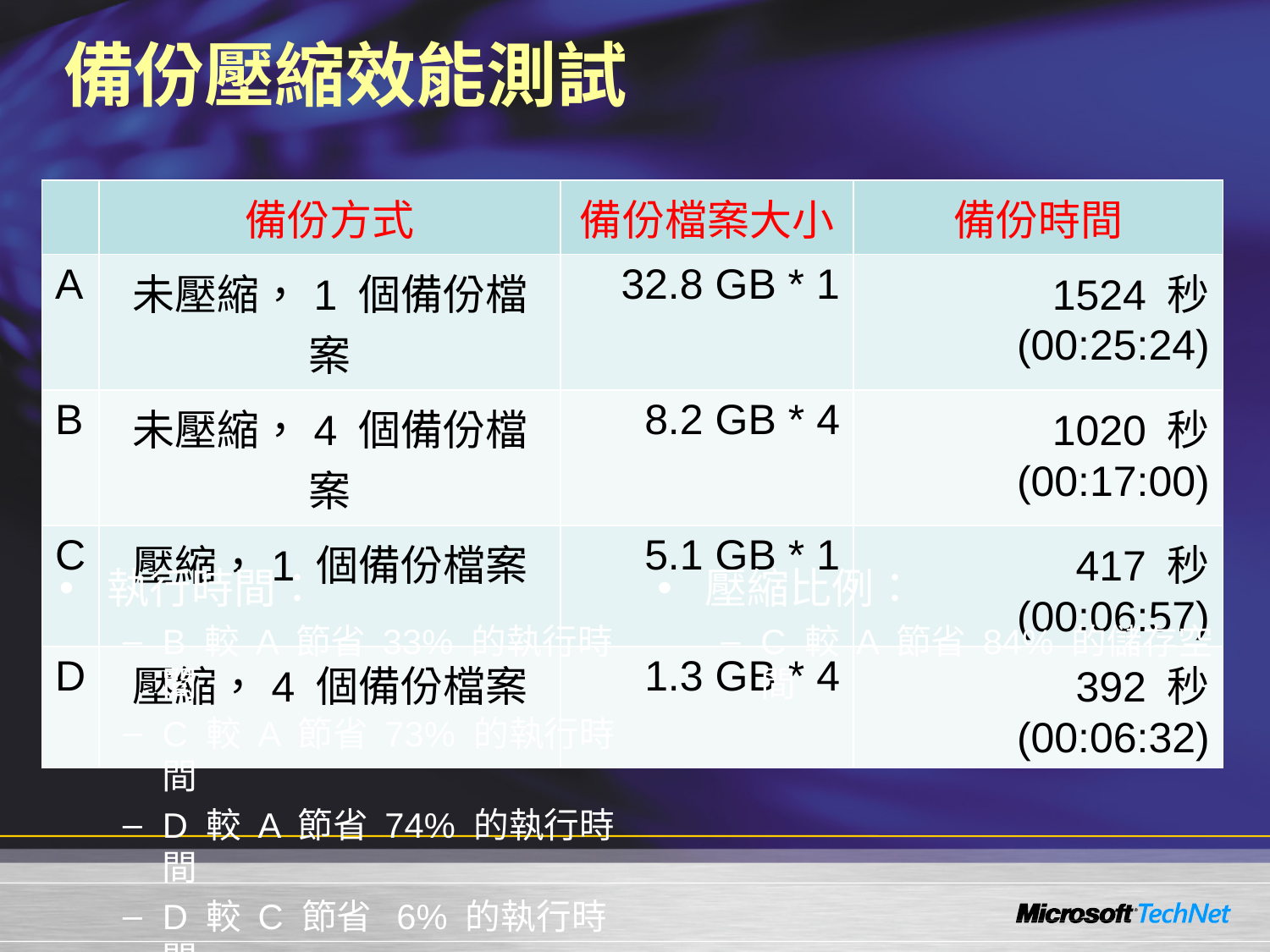

# 備份壓縮效能測試
|  | 備份方式 | 備份檔案大小 | 備份時間 |
| --- | --- | --- | --- |
| A | 未壓縮，1 個備份檔案 | 32.8 GB \* 1 | 1524 秒 (00:25:24) |
| B | 未壓縮，4 個備份檔案 | 8.2 GB \* 4 | 1020 秒 (00:17:00) |
| C | 壓縮，1 個備份檔案 | 5.1 GB \* 1 | 417 秒 (00:06:57) |
| D | 壓縮，4 個備份檔案 | 1.3 GB \* 4 | 392 秒 (00:06:32) |
執行時間：
B 較 A 節省 33% 的執行時間
C 較 A 節省 73% 的執行時間
D 較 A 節省 74% 的執行時間
D 較 C 節省  6% 的執行時間
壓縮比例：
C 較 A 節省 84% 的儲存空間